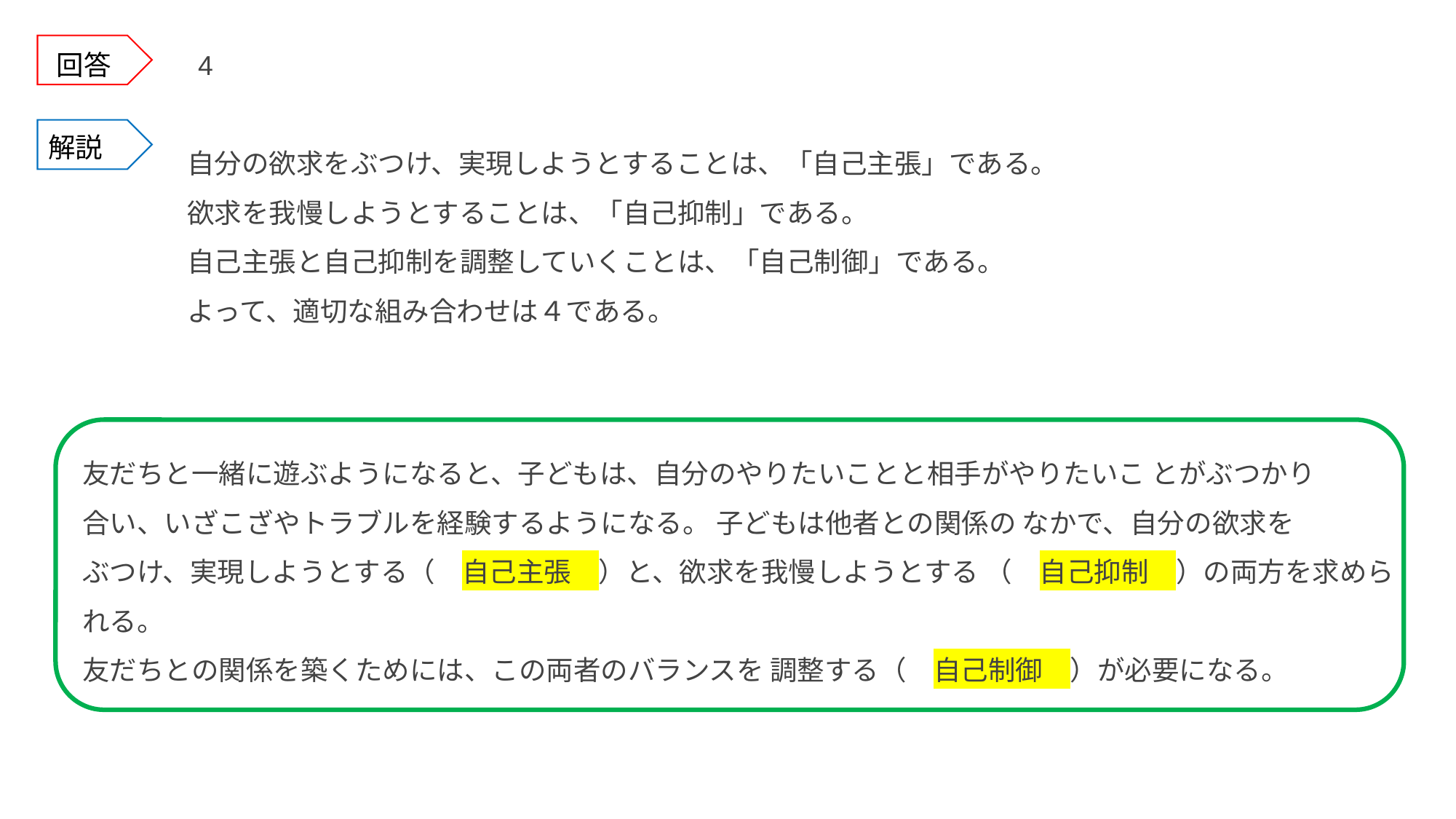

回答
4

解説
自分の欲求をぶつけ、実現しようとすることは、「自己主張」である。
欲求を我慢しようとすることは、「自己抑制」である。
自己主張と自己抑制を調整していくことは、「自己制御」である。
よって、適切な組み合わせは４である。

友だちと一緒に遊ぶようになると、子どもは、自分のやりたいことと相手がやりたいこ とがぶつかり
合い、いざこざやトラブルを経験するようになる。 子どもは他者との関係の なかで、自分の欲求を
ぶつけ、実現しようとする（　自己主張　）と、欲求を我慢しようとする （　自己抑制　）の両方を求められる。
友だちとの関係を築くためには、この両者のバランスを 調整する（　自己制御　）が必要になる。